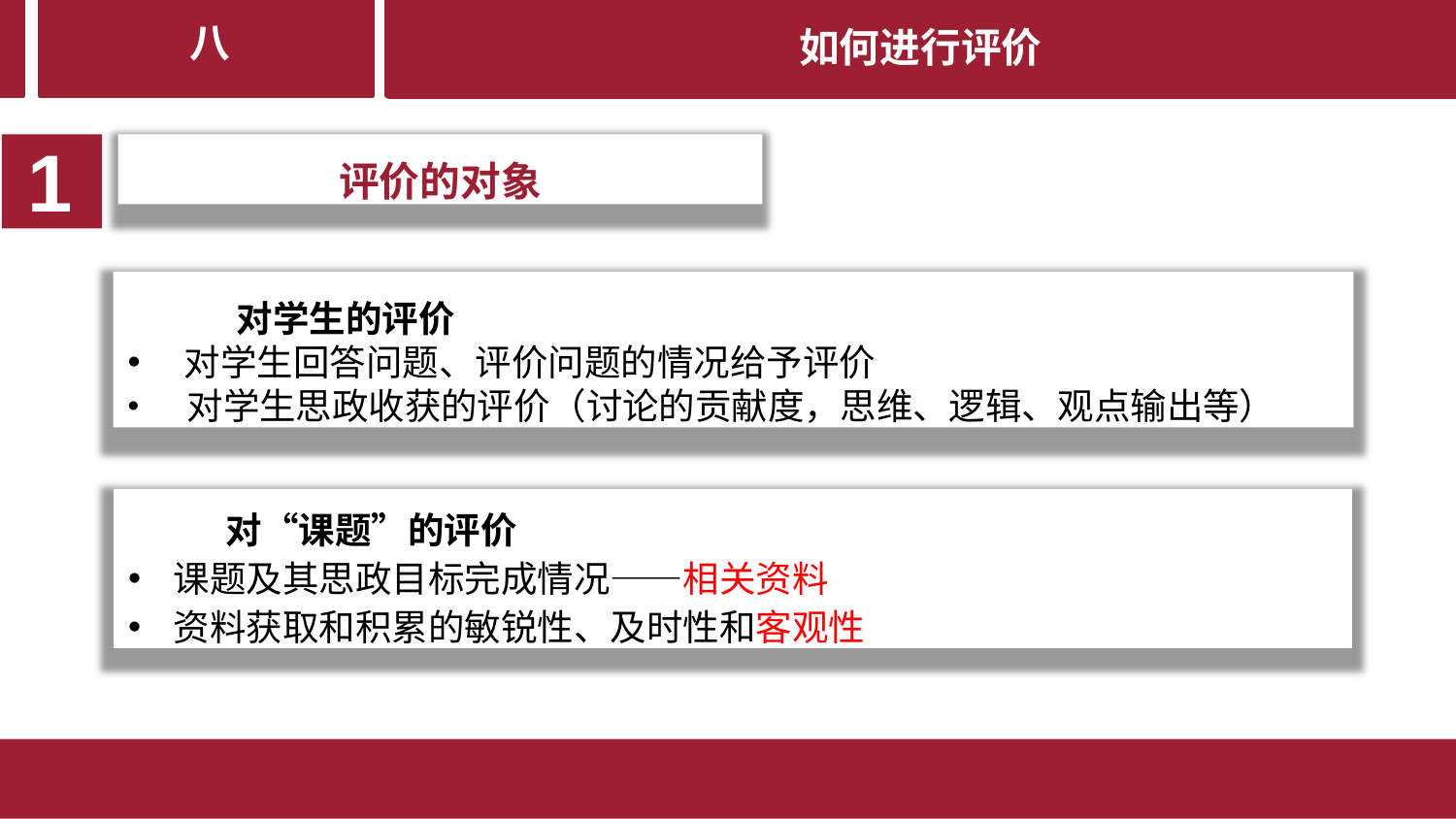

八
# 如何进行评价

1

评价的对象

对学生的评价
对学生回答问题、评价问题的情况给予评价
对学生思政收获的评价（讨论的贡献度，思维、逻辑、观点输出等）

对“课题”的评价
课题及其思政目标完成情况——相关资料
资料获取和积累的敏锐性、及时性和客观性